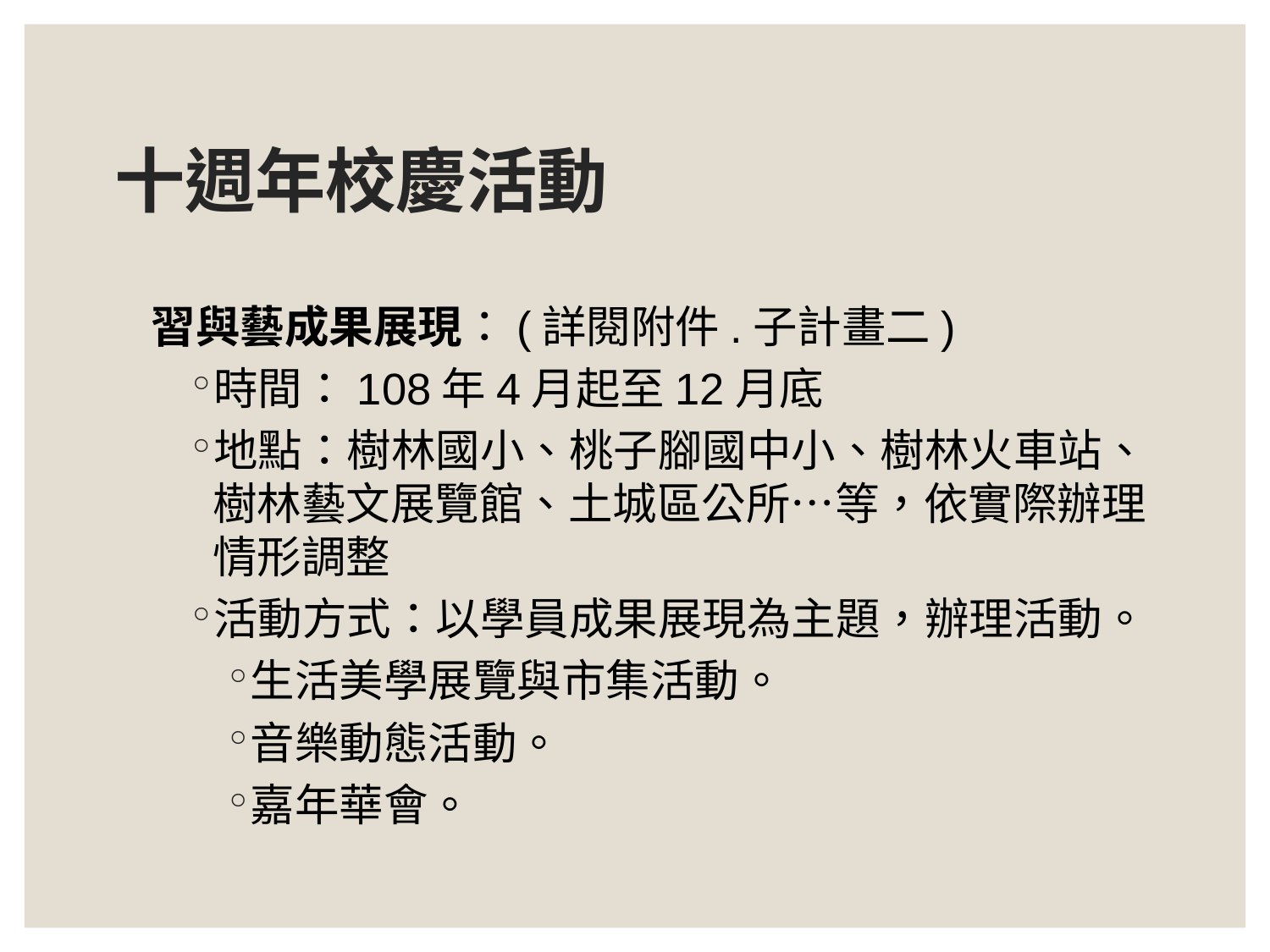

# 十週年校慶活動
習與藝成果展現：(詳閱附件.子計畫二)
時間：108年4月起至12月底
地點：樹林國小、桃子腳國中小、樹林火車站、樹林藝文展覽館、土城區公所…等，依實際辦理情形調整
活動方式：以學員成果展現為主題，辦理活動。
生活美學展覽與市集活動。
音樂動態活動。
嘉年華會。